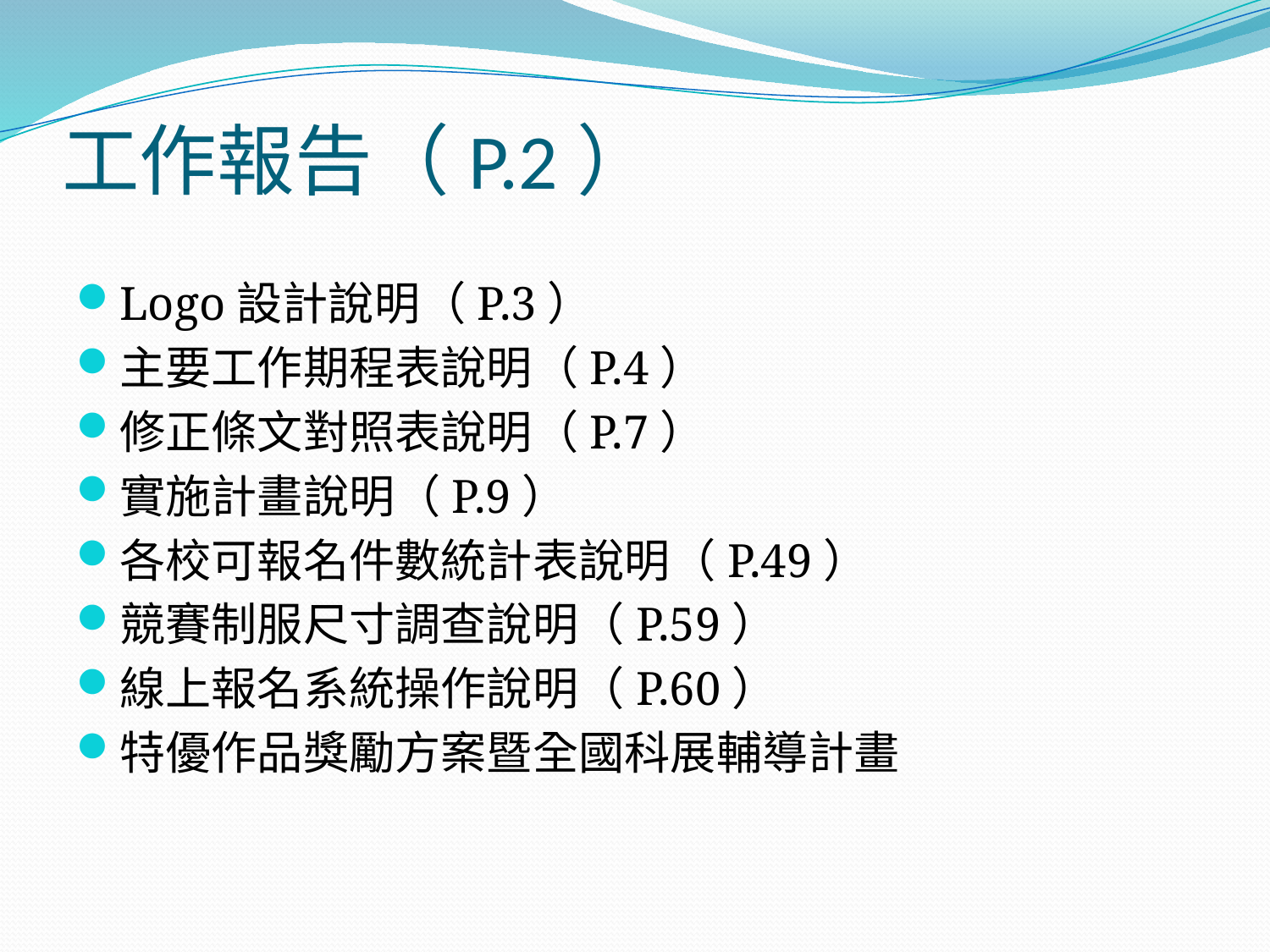

# 工作報告（P.2）
Logo設計說明（P.3）
主要工作期程表說明（P.4）
修正條文對照表說明（P.7）
實施計畫說明（P.9）
各校可報名件數統計表說明（P.49）
競賽制服尺寸調查說明（P.59）
線上報名系統操作說明（P.60）
特優作品獎勵方案暨全國科展輔導計畫